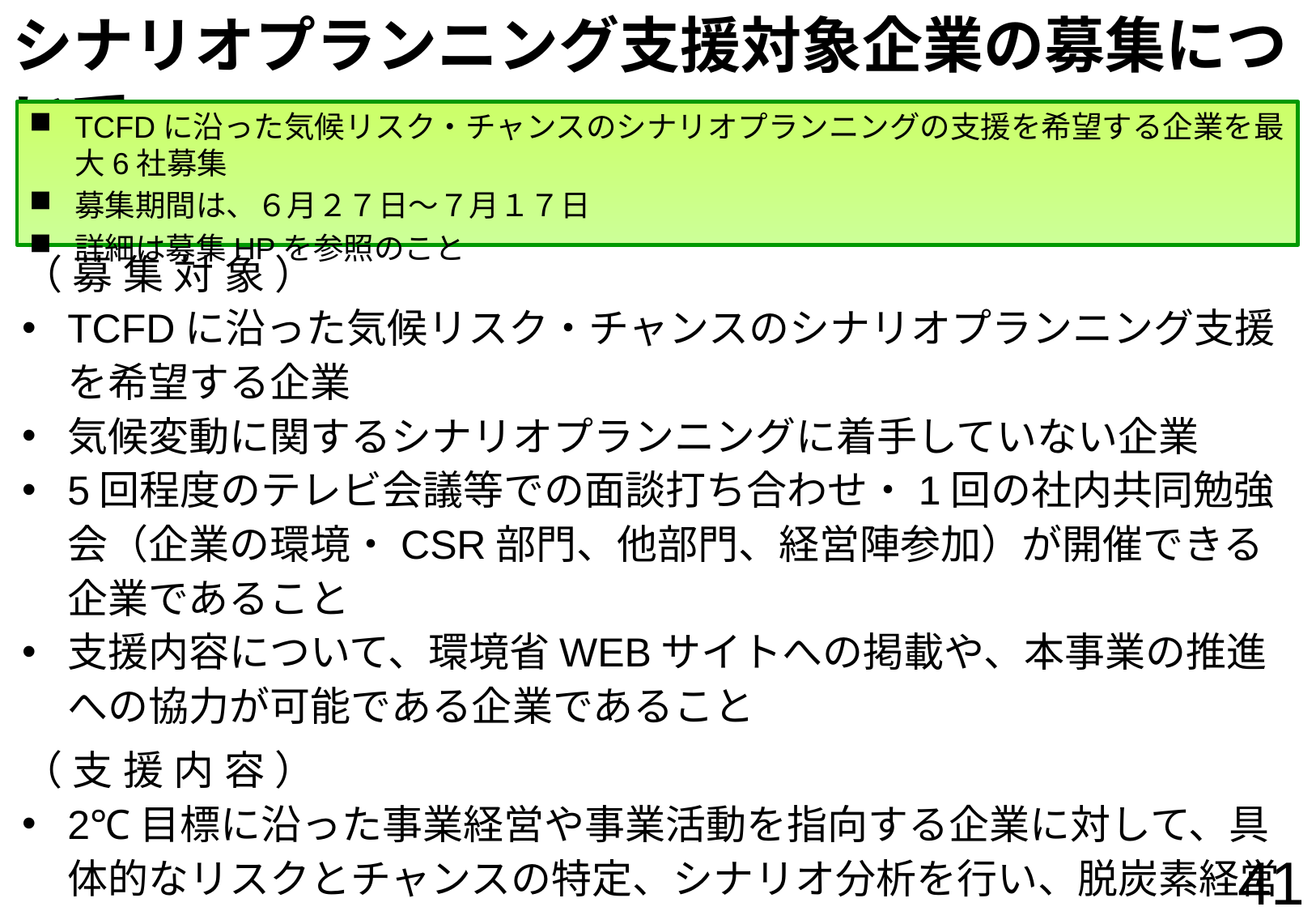

# シナリオプランニング支援対象企業の募集について
TCFDに沿った気候リスク・チャンスのシナリオプランニングの支援を希望する企業を最大6社募集
募集期間は、６月２７日～７月１７日
詳細は募集HPを参照のこと
（募集対象）
TCFDに沿った気候リスク・チャンスのシナリオプランニング支援を希望する企業
気候変動に関するシナリオプランニングに着手していない企業
5回程度のテレビ会議等での面談打ち合わせ・1回の社内共同勉強会（企業の環境・CSR部門、他部門、経営陣参加）が開催できる企業であること
支援内容について、環境省WEBサイトへの掲載や、本事業の推進への協力が可能である企業であること
（支援内容）
2℃目標に沿った事業経営や事業活動を指向する企業に対して、具体的なリスクとチャンスの特定、シナリオ分析を行い、脱炭素経営を支援します
（支援件数）
最大６社
41